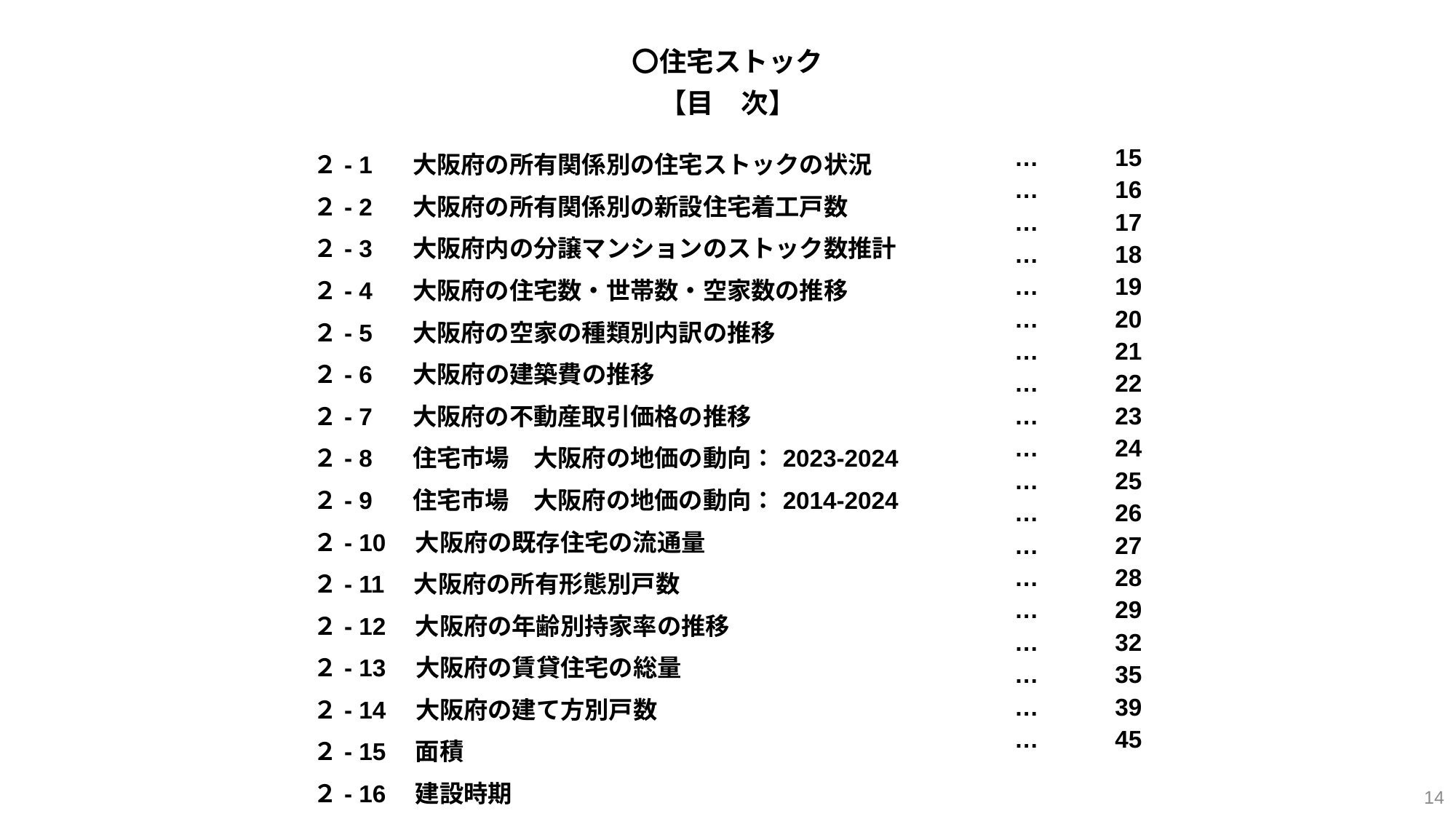

〇住宅ストック
【目　次】

| ２- 1　 大阪府の所有関係別の住宅ストックの状況 ２- 2　 大阪府の所有関係別の新設住宅着工戸数 ２- 3　 大阪府内の分譲マンションのストック数推計 ２- 4　 大阪府の住宅数・世帯数・空家数の推移 ２- 5　 大阪府の空家の種類別内訳の推移 ２- 6　 大阪府の建築費の推移 ２- 7　 大阪府の不動産取引価格の推移 ２- 8　 住宅市場　大阪府の地価の動向：2023-2024 ２- 9　 住宅市場　大阪府の地価の動向：2014-2024 ２- 10　大阪府の既存住宅の流通量　 ２- 11　大阪府の所有形態別戸数 ２- 12　大阪府の年齢別持家率の推移 ２- 13　大阪府の賃貸住宅の総量 ２- 14　大阪府の建て方別戸数 ２- 15　面積 ２- 16　建設時期 ２- 17　家賃 ２- 18　家族類型 ２- 19　年齢 | … … … … … … … … … … … … … … … … … … … | 15 16 17 18 19 20 21 22 23 24 25 26 27 28 29 32 35 39 45 |
| --- | --- | --- |
14